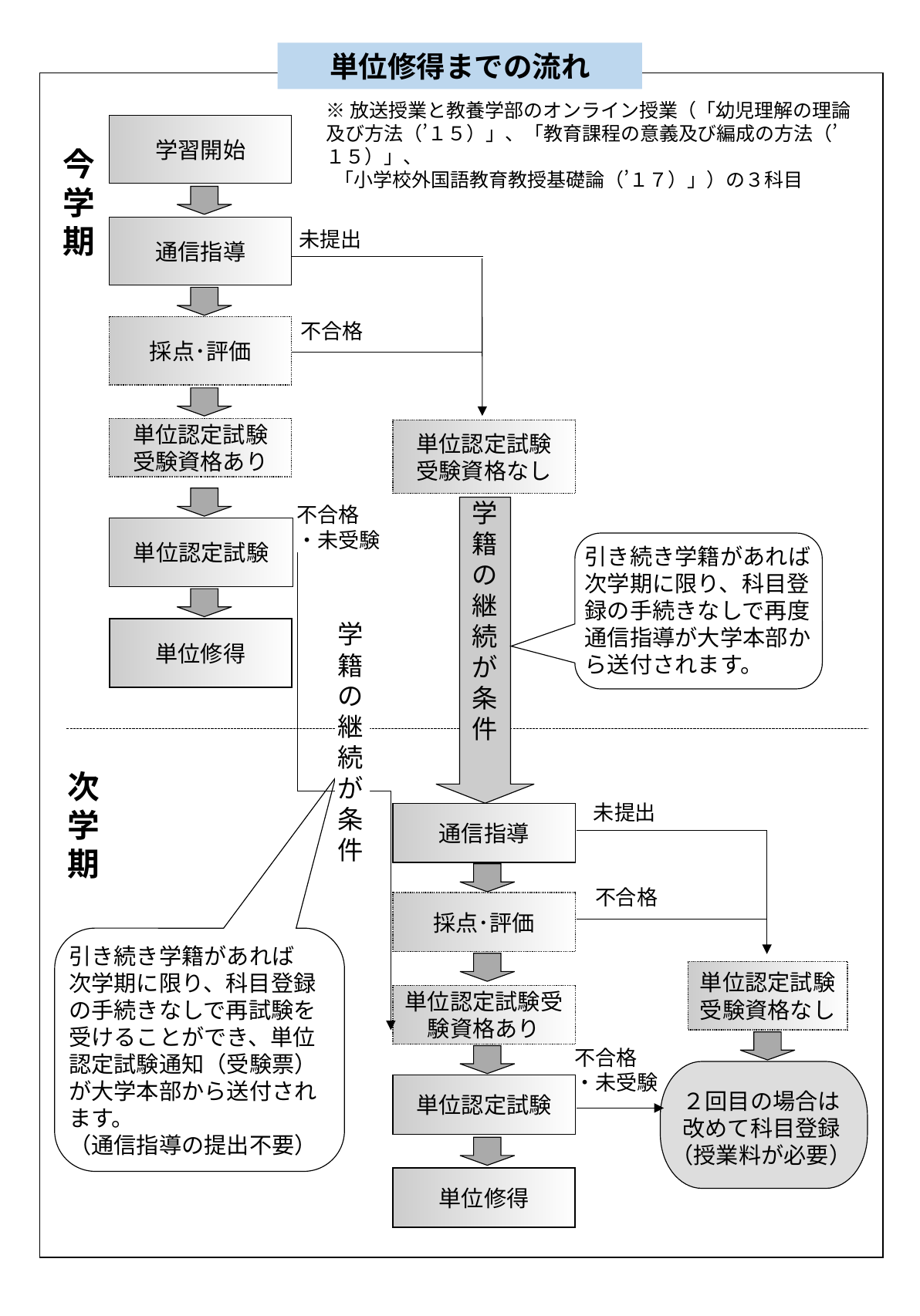

単位修得までの流れ

※放送授業と教養学部のオンライン授業（「幼児理解の理論及び方法（’１５）」、「教育課程の意義及び編成の方法（’１５）」、
 「小学校外国語教育教授基礎論（’１７）」）の３科目
学習開始
今学期

未提出
通信指導

採点･評価
不合格

単位認定試験
受験資格あり
単位認定試験
受験資格なし

学籍の継続が条件
不合格
・未受験
単位認定試験
引き続き学籍があれば次学期に限り、科目登録の手続きなしで再度通信指導が大学本部から送付されます。

学籍の継続が条件
学籍の継続が条件
単位修得
次学期
未提出
通信指導

不合格
採点･評価
引き続き学籍があれば
次学期に限り、科目登録の手続きなしで再試験を受けることができ、単位認定試験通知（受験票）が大学本部から送付されます。
（通信指導の提出不要）

単位認定試験
受験資格なし
単位認定試験受験資格あり

不合格
・未受験

単位認定試験
２回目の場合は
改めて科目登録
（授業料が必要）

単位修得